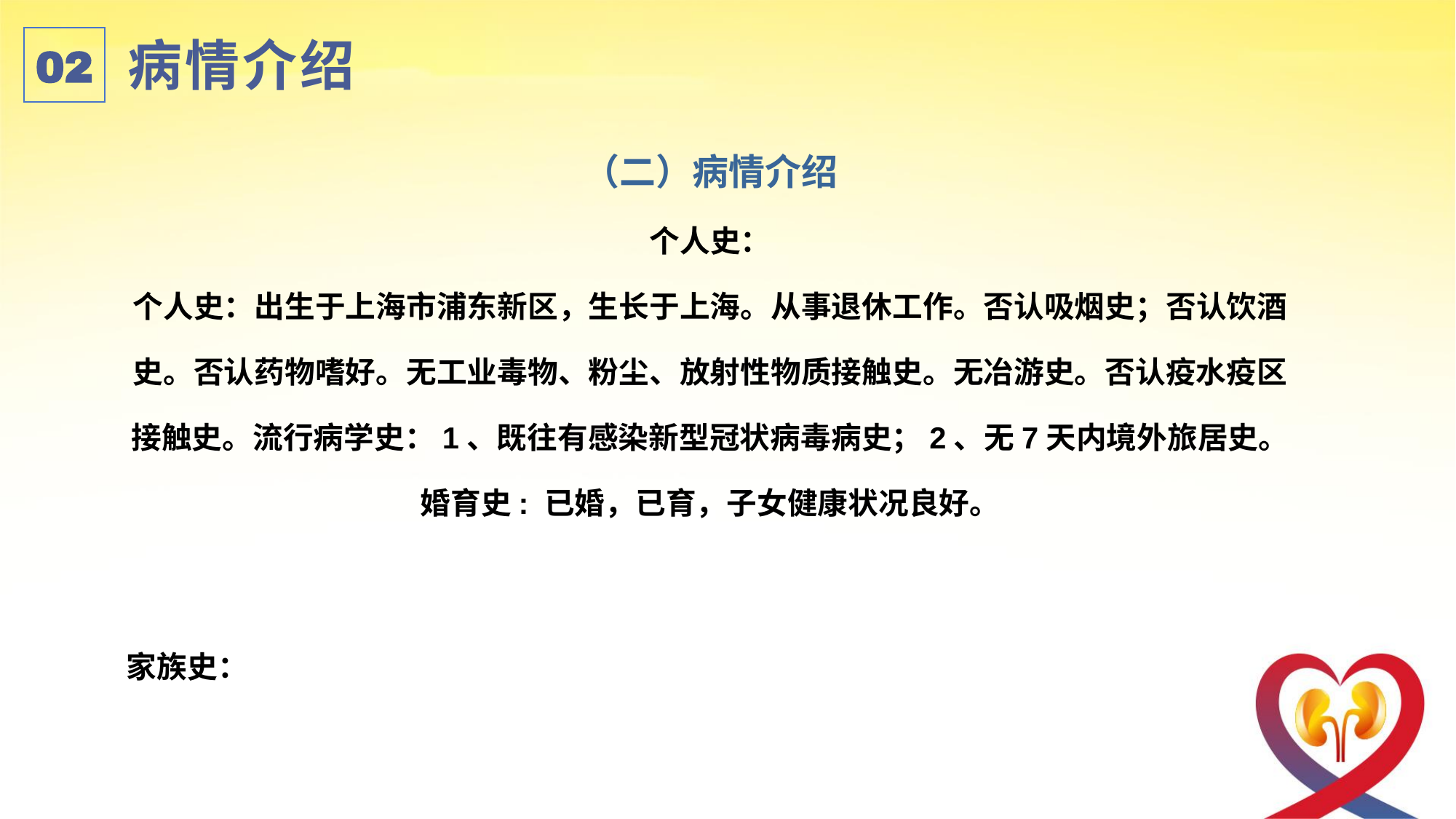

病情介绍
02
（二）病情介绍
个人史：
个人史：出生于上海市浦东新区，生长于上海。从事退休工作。否认吸烟史；否认饮酒史。否认药物嗜好。无工业毒物、粉尘、放射性物质接触史。无冶游史。否认疫水疫区接触史。流行病学史：1、既往有感染新型冠状病毒病史；2、无7天内境外旅居史。
婚育史: 已婚，已育，子女健康状况良好。

家族史：